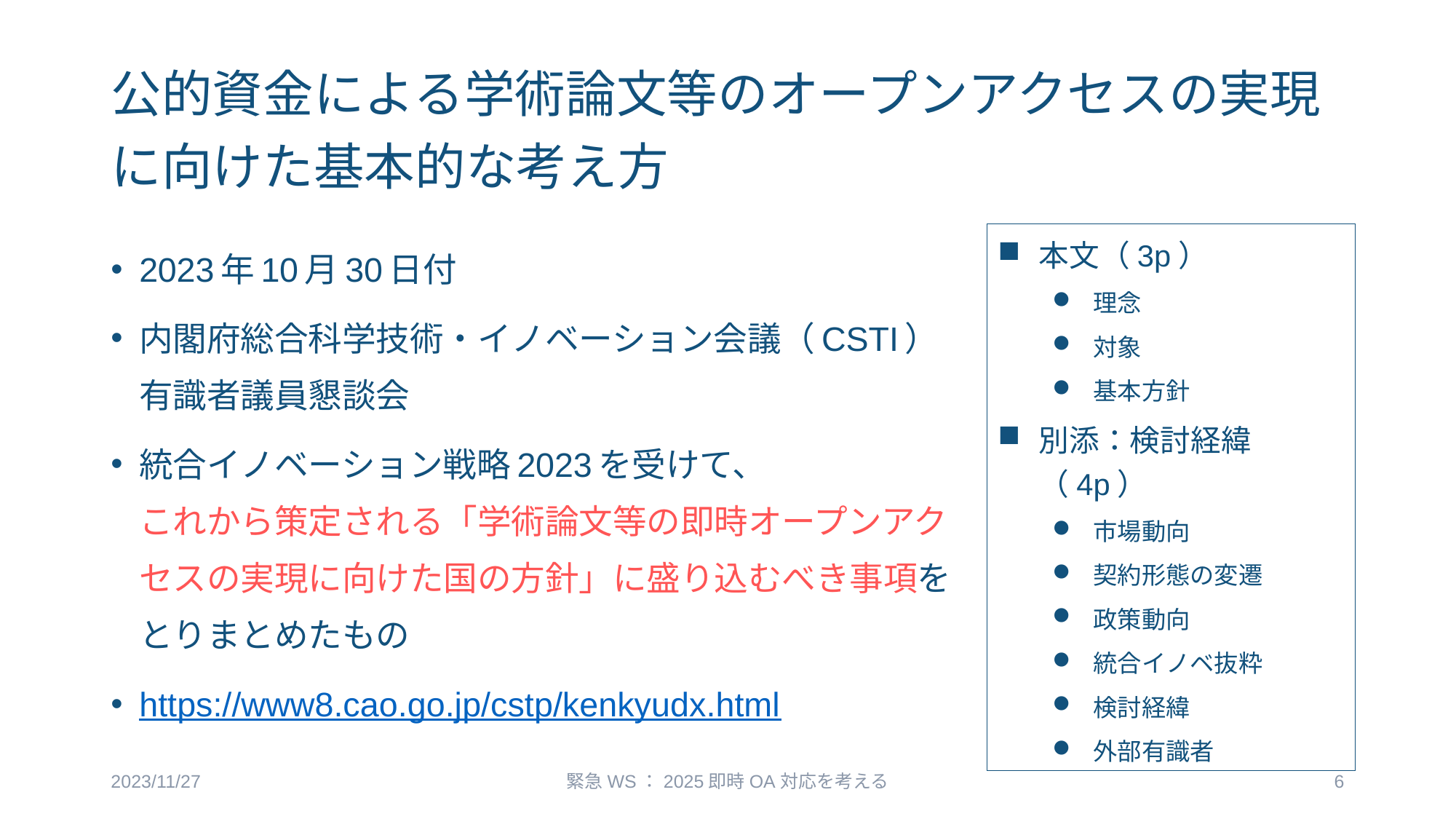

# 公的資金による学術論文等のオープンアクセスの実現に向けた基本的な考え方
2023年10月30日付
内閣府総合科学技術・イノベーション会議（CSTI）
有識者議員懇談会
統合イノベーション戦略2023を受けて、
これから策定される「学術論文等の即時オープンアクセスの実現に向けた国の方針」に盛り込むべき事項を
とりまとめたもの
https://www8.cao.go.jp/cstp/kenkyudx.html
本文（3p）
理念
対象
基本方針
別添：検討経緯（4p）
市場動向
契約形態の変遷
政策動向
統合イノベ抜粋
検討経緯
外部有識者
2023/11/27
緊急WS：2025即時OA対応を考える
6